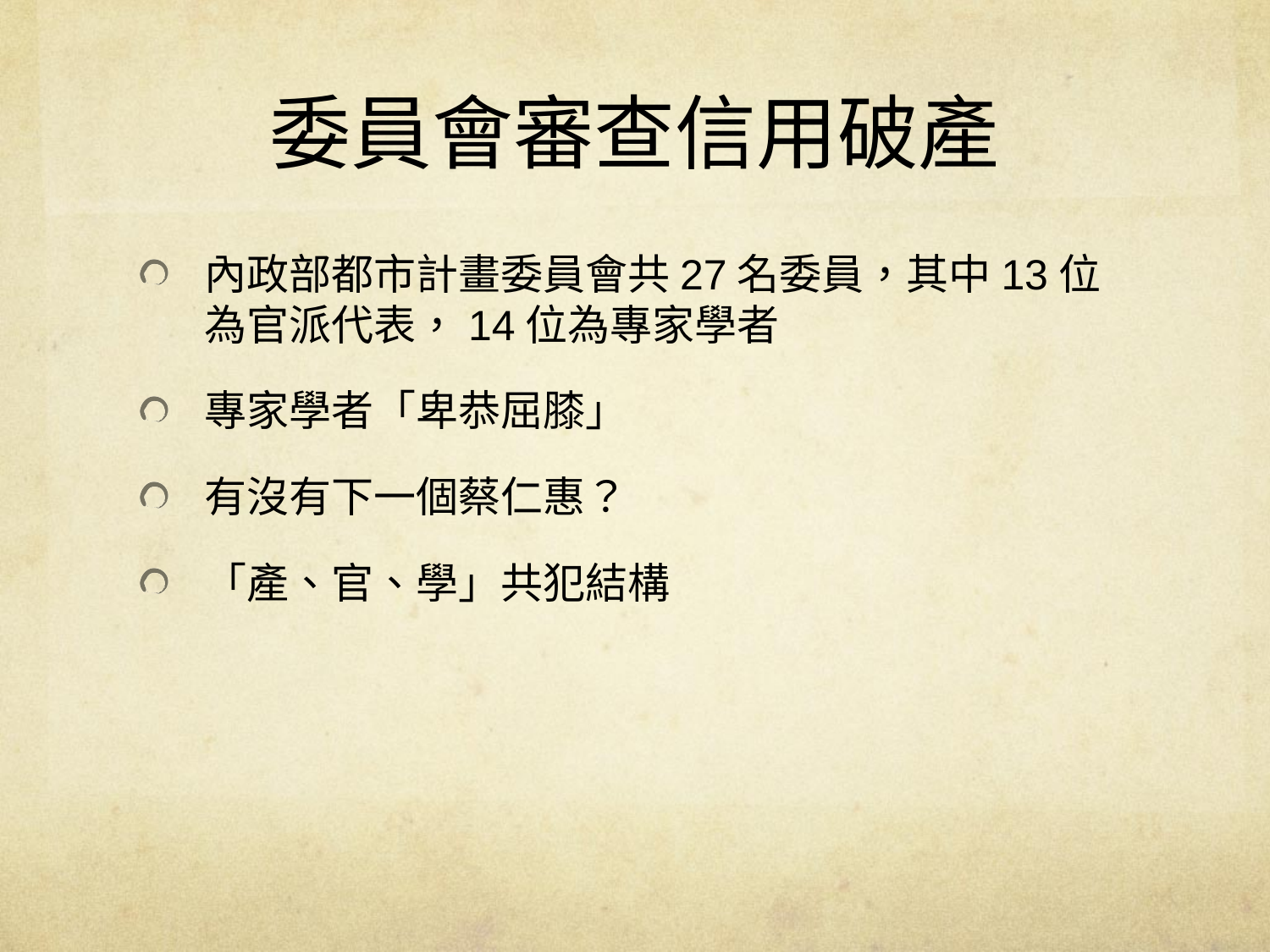

# 委員會審查信用破產
內政部都市計畫委員會共27名委員，其中13位為官派代表，14位為專家學者
專家學者「卑恭屈膝」
有沒有下一個蔡仁惠？
「產、官、學」共犯結構